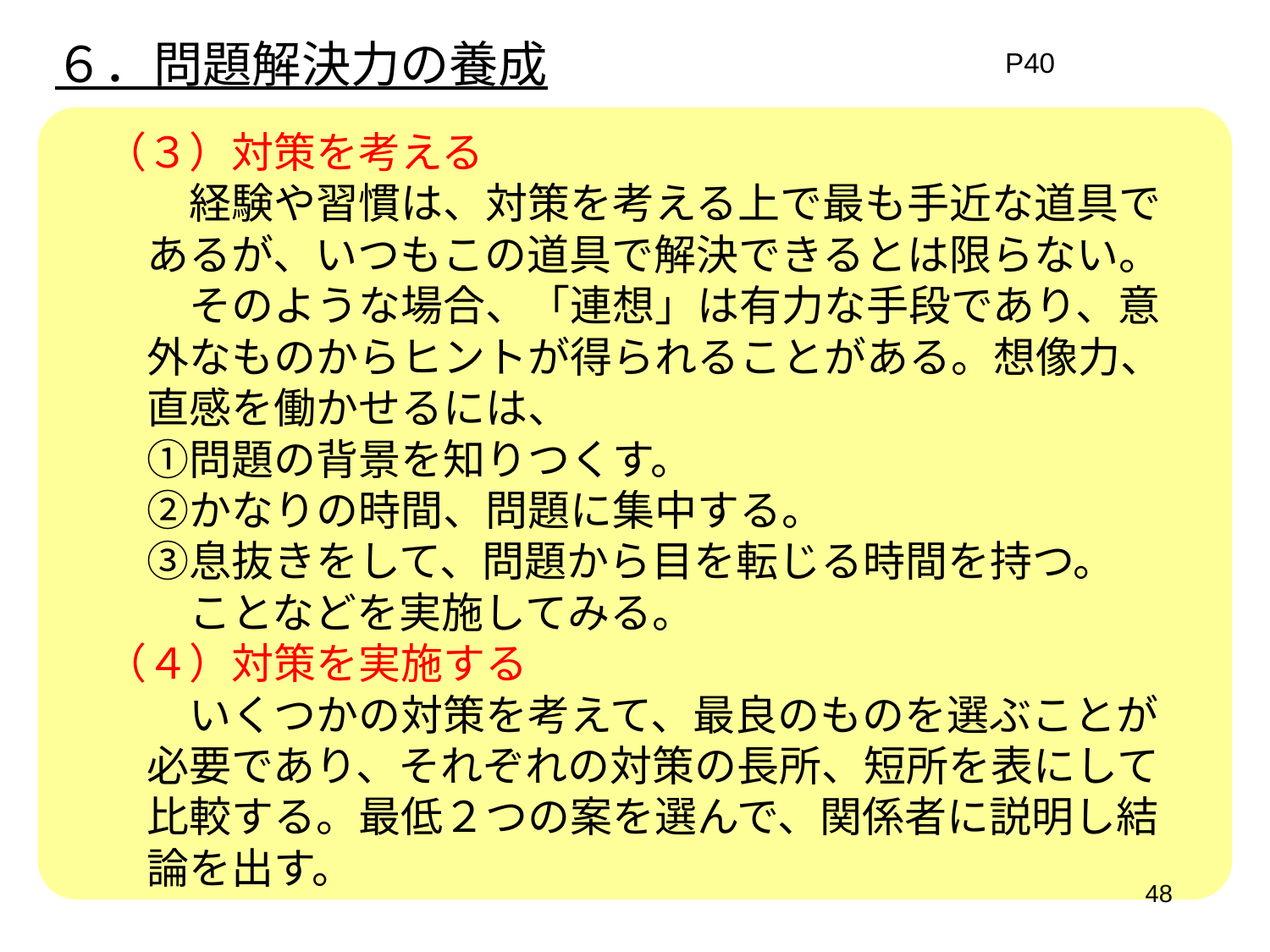

６．問題解決力の養成
P40
　（３）対策を考える
　　　経験や習慣は、対策を考える上で最も手近な道具で
　　あるが、いつもこの道具で解決できるとは限らない。
　　　そのような場合、「連想」は有力な手段であり、意
　　外なものからヒントが得られることがある。想像力、
　　直感を働かせるには、
　　①問題の背景を知りつくす。
　　②かなりの時間、問題に集中する。
　　③息抜きをして、問題から目を転じる時間を持つ。
　　　ことなどを実施してみる。
　（４）対策を実施する
　　　いくつかの対策を考えて、最良のものを選ぶことが
　　必要であり、それぞれの対策の長所、短所を表にして
　　比較する。最低２つの案を選んで、関係者に説明し結
　　論を出す。

48